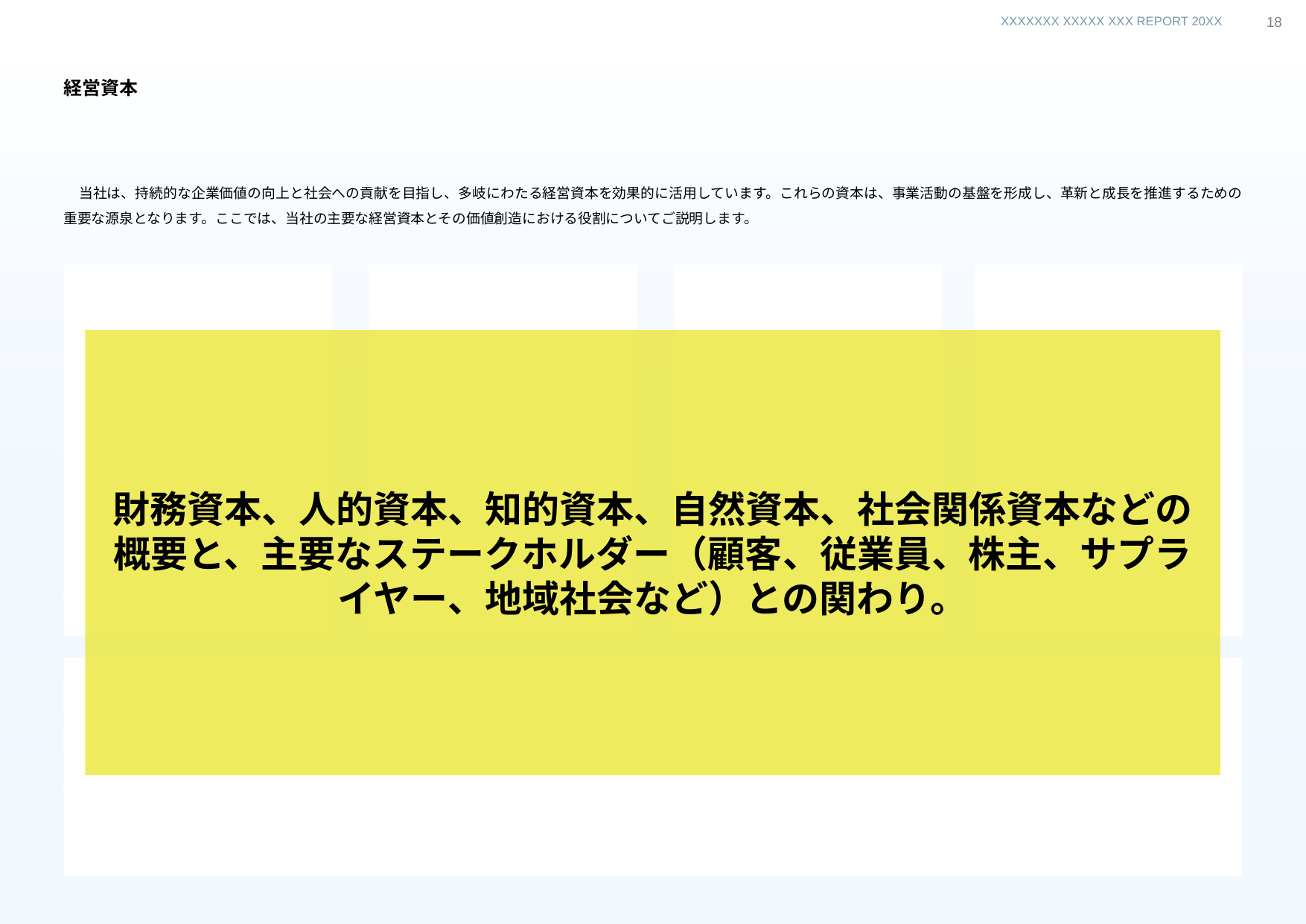

HP
サステナビリティレポート/ESGレポート
有価証券報告書
18

# 経営資本
当社は、持続的な企業価値の向上と社会への貢献を目指し、多岐にわたる経営資本を効果的に活用しています。これらの資本は、事業活動の基盤を形成し、革新と成長を推進するための重要な源泉となります。ここでは、当社の主要な経営資本とその価値創造における役割についてご説明します。

財務資本、人的資本、知的資本、自然資本、社会関係資本などの概要と、主要なステークホルダー（顧客、従業員、株主、サプライヤー、地域社会など）との関わり。